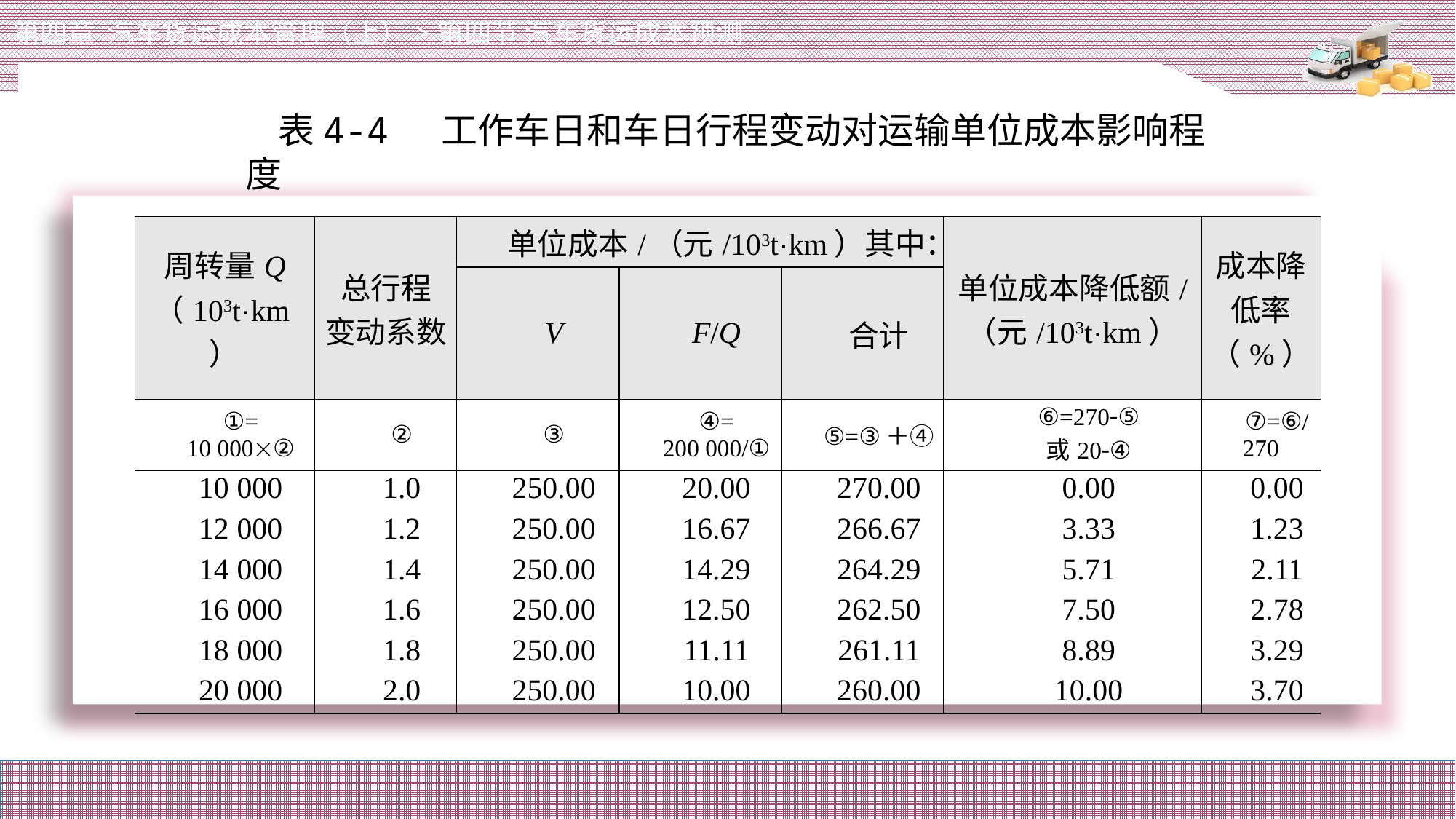

第四章  汽车货运成本管理（上）>第四节 汽车货运成本预测
表4-4  工作车日和车日行程变动对运输单位成本影响程度
| 周转量Q （103t·km） | 总行程 变动系数 | 单位成本/（元/103t·km）其中： |  |  | 单位成本降低额/ （元/103t·km） | 成本降低率 （%） |
| --- | --- | --- | --- | --- | --- | --- |
|  |  | V | F/Q | 合计 |  |  |
| ①= 10 000×② | ② | ③ | ④= 200 000/① | ⑤=③＋④ | ⑥=270−⑤ 或20−④ | ⑦=⑥/270 |
| 10 000 | 1.0 | 250.00 | 20.00 | 270.00 | 0.00 | 0.00 |
| 12 000 | 1.2 | 250.00 | 16.67 | 266.67 | 3.33 | 1.23 |
| 14 000 | 1.4 | 250.00 | 14.29 | 264.29 | 5.71 | 2.11 |
| 16 000 | 1.6 | 250.00 | 12.50 | 262.50 | 7.50 | 2.78 |
| 18 000 | 1.8 | 250.00 | 11.11 | 261.11 | 8.89 | 3.29 |
| 20 000 | 2.0 | 250.00 | 10.00 | 260.00 | 10.00 | 3.70 |